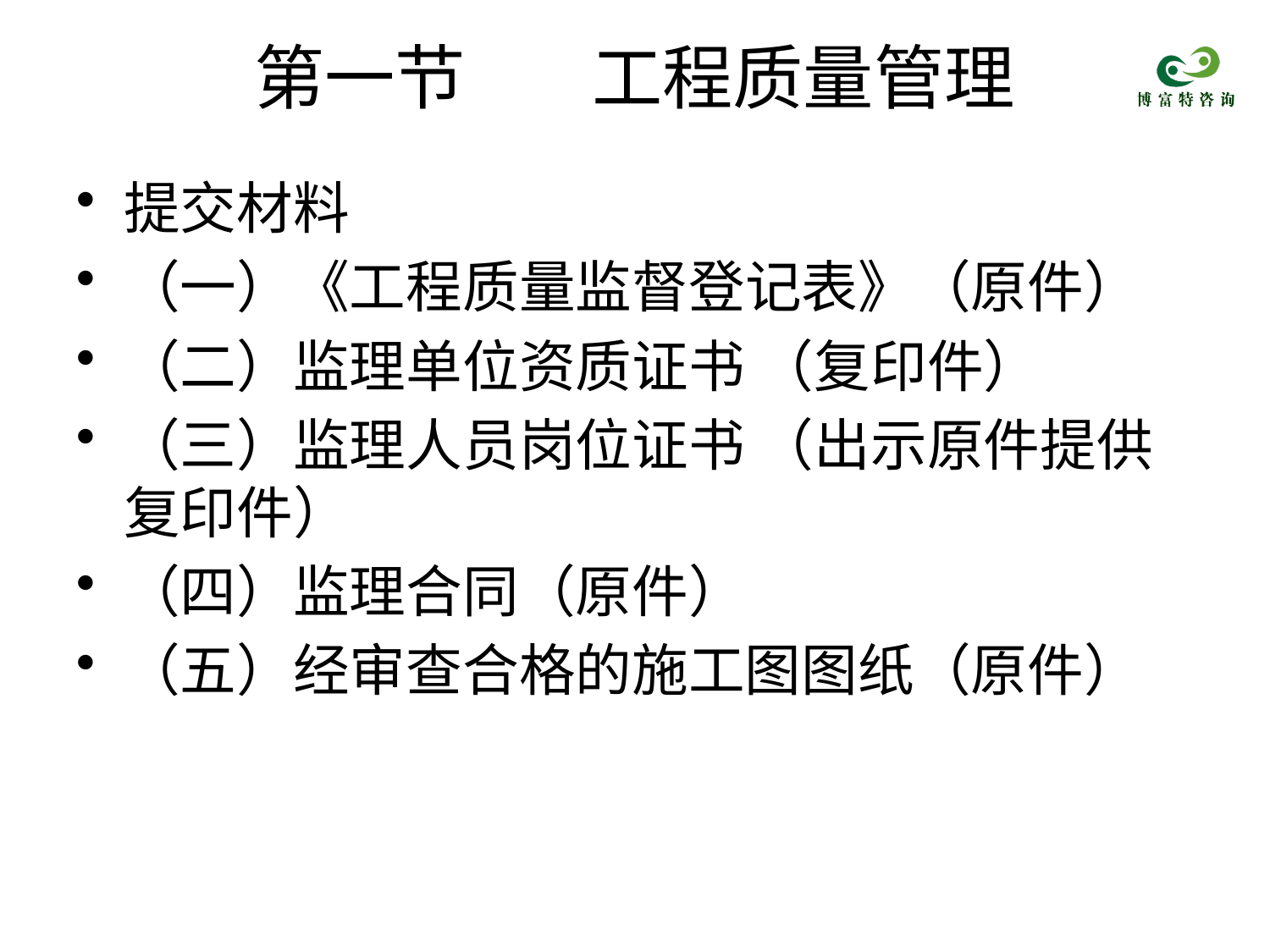

# 第一节        工程质量管理
提交材料
（一）《工程质量监督登记表》（原件）
（二）监理单位资质证书 （复印件）
（三）监理人员岗位证书 （出示原件提供复印件）
（四）监理合同（原件）
（五）经审查合格的施工图图纸（原件）